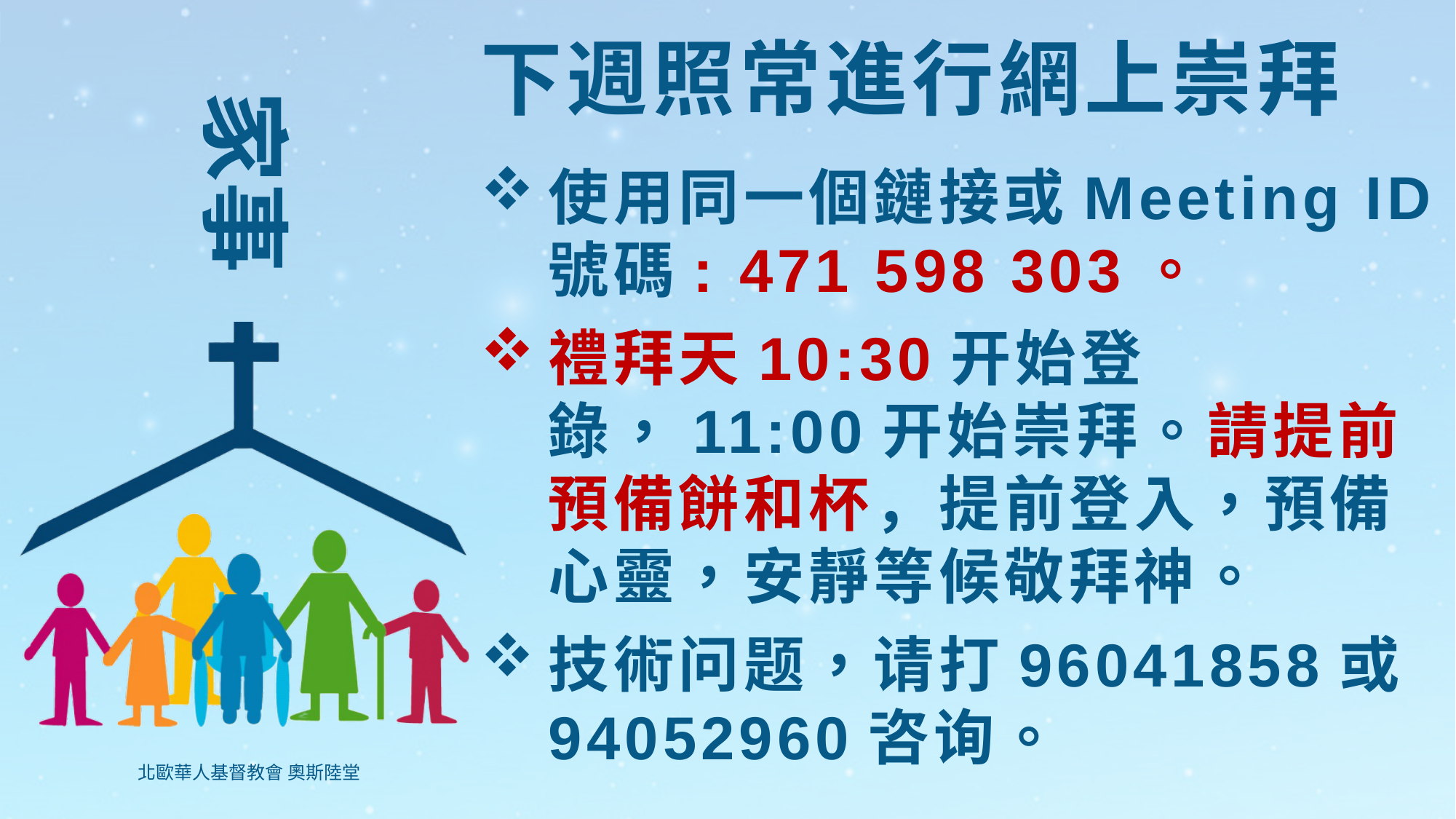

# 下週照常進行網上崇拜
使用同一個鏈接或Meeting ID號碼: 471 598 303。
禮拜天10:30开始登錄，11:00开始崇拜。請提前預備餅和杯，提前登入，預備心靈，安靜等候敬拜神。
技術问题，请打96041858或94052960咨询。
北歐華人基督教會 奧斯陸堂